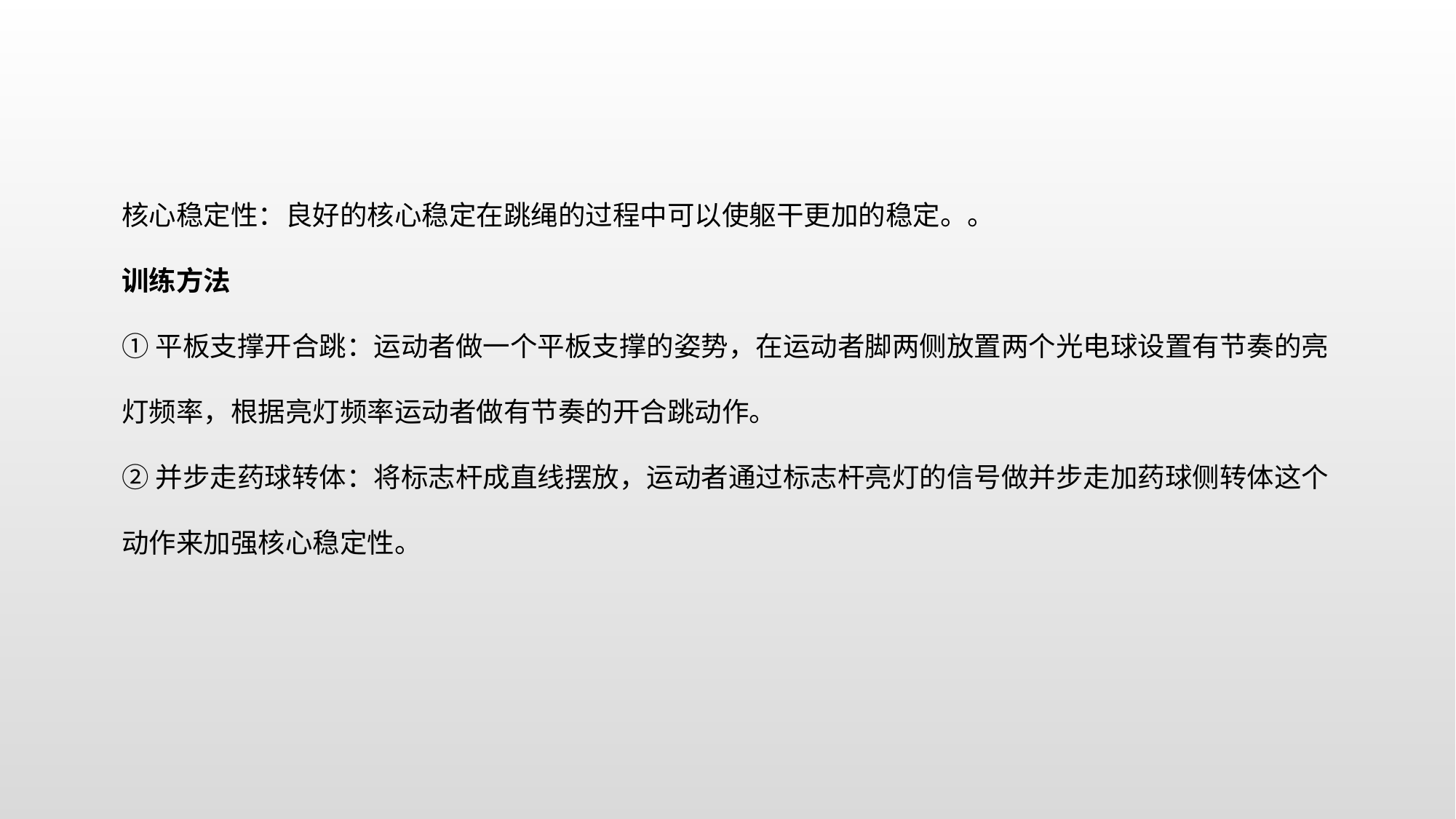

核心稳定性：良好的核心稳定在跳绳的过程中可以使躯干更加的稳定。。
训练方法
①平板支撑开合跳：运动者做一个平板支撑的姿势，在运动者脚两侧放置两个光电球设置有节奏的亮灯频率，根据亮灯频率运动者做有节奏的开合跳动作。
②并步走药球转体：将标志杆成直线摆放，运动者通过标志杆亮灯的信号做并步走加药球侧转体这个动作来加强核心稳定性。